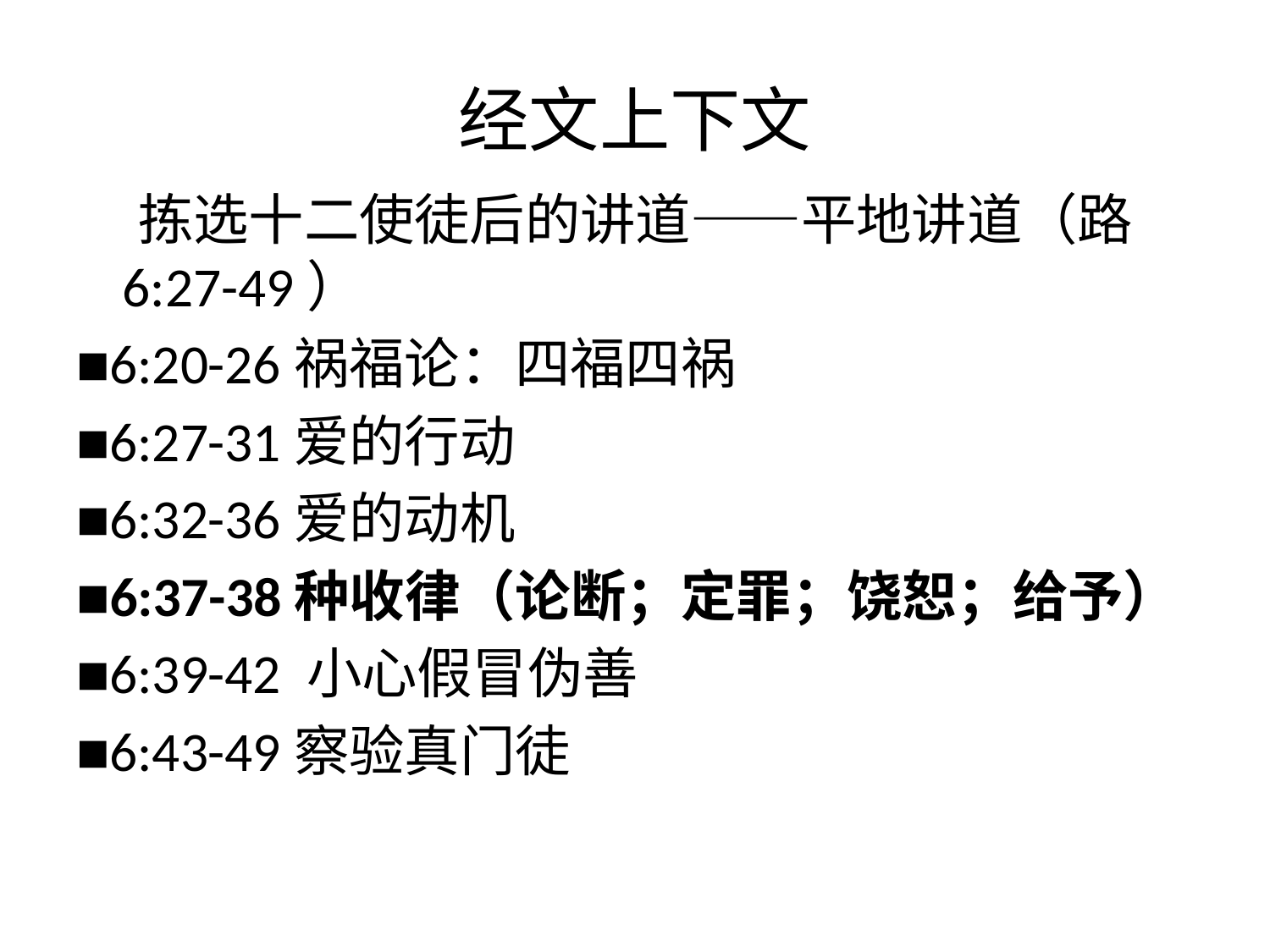

# 经文上下文
    拣选十二使徒后的讲道——平地讲道（路6:27-49）
■6:20-26祸福论：四福四祸
■6:27-31爱的行动
■6:32-36爱的动机
■6:37-38种收律（论断；定罪；饶恕；给予）
■6:39-42 小心假冒伪善
■6:43-49察验真门徒